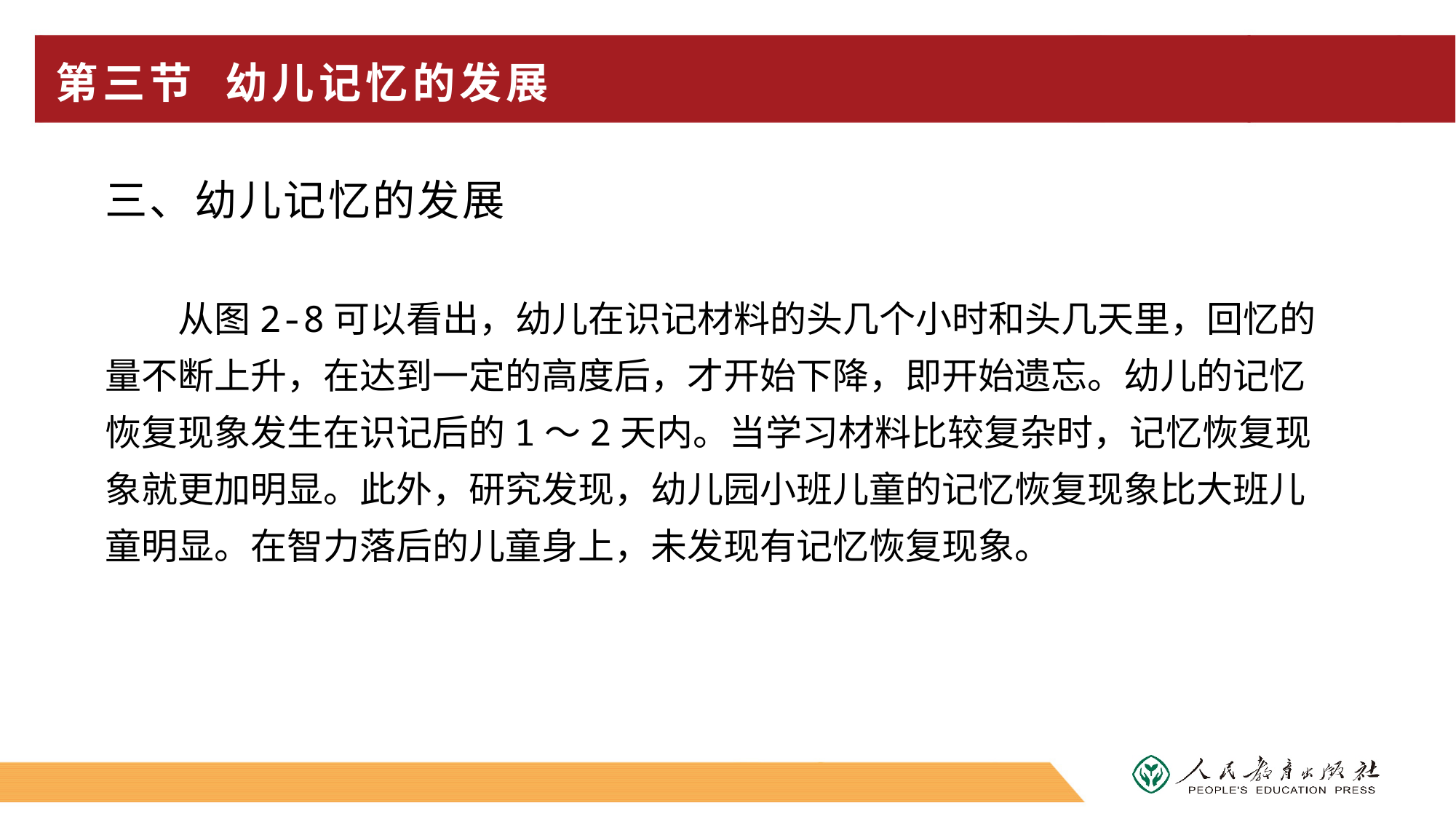

# 第三节  幼儿记忆的发展
三、幼儿记忆的发展
从图2-8可以看出，幼儿在识记材料的头几个小时和头几天里，回忆的量不断上升，在达到一定的高度后，才开始下降，即开始遗忘。幼儿的记忆恢复现象发生在识记后的1～2天内。当学习材料比较复杂时，记忆恢复现象就更加明显。此外，研究发现，幼儿园小班儿童的记忆恢复现象比大班儿童明显。在智力落后的儿童身上，未发现有记忆恢复现象。